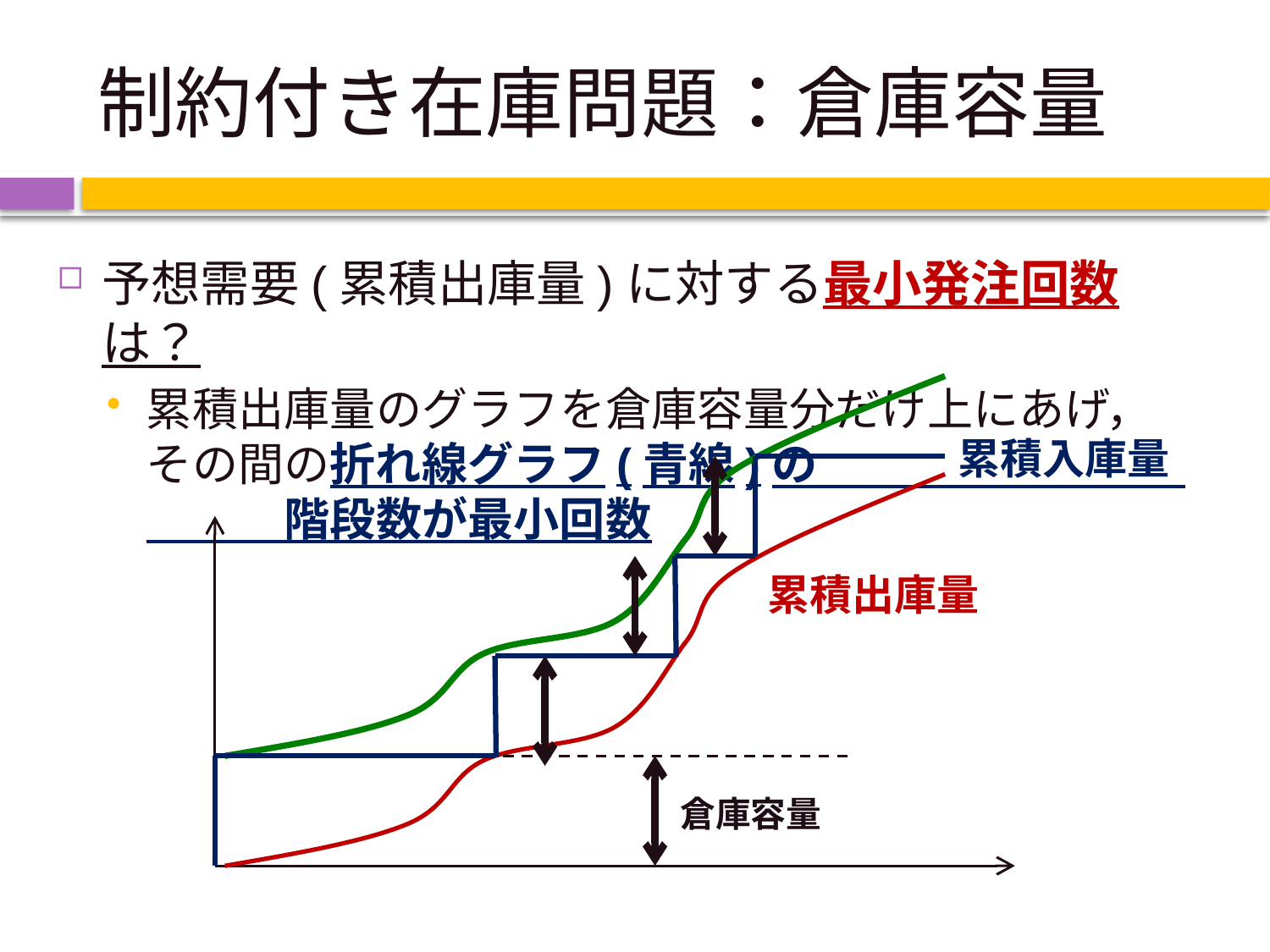

# 制約付き在庫問題：倉庫容量
予想需要(累積出庫量)に対する最小発注回数は？
累積出庫量のグラフを倉庫容量分だけ上にあげ，　その間の折れ線グラフ(青線)の　　　　　　　　　　　階段数が最小回数

累積入庫量

累積出庫量
倉庫容量